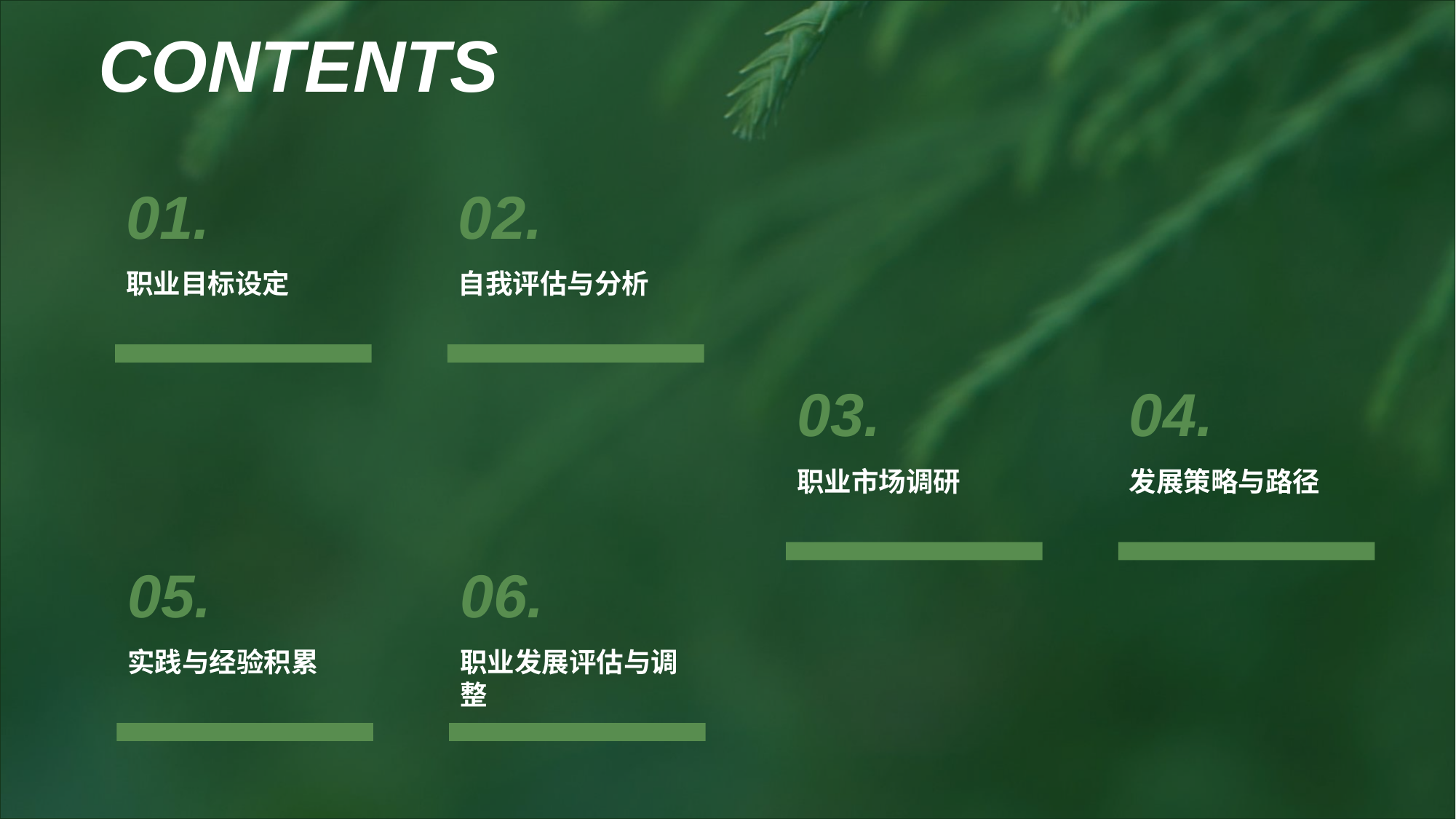

CONTENTS
01.
02.
职业目标设定
自我评估与分析

03.
04.
职业市场调研
发展策略与路径

05.
06.
实践与经验积累
职业发展评估与调整